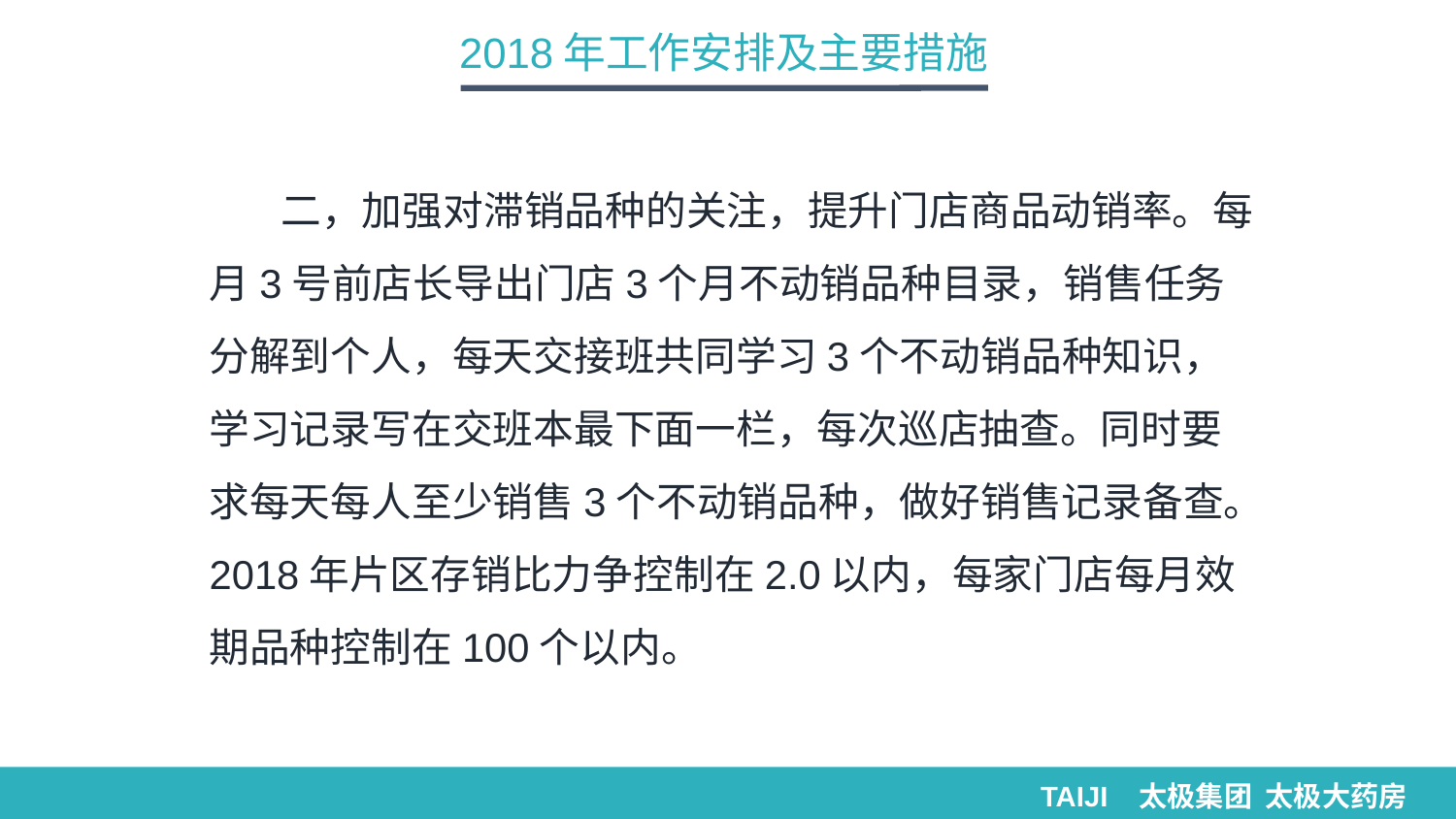

2018年工作安排及主要措施
二，加强对滞销品种的关注，提升门店商品动销率。每月3号前店长导出门店3个月不动销品种目录，销售任务分解到个人，每天交接班共同学习3个不动销品种知识，学习记录写在交班本最下面一栏，每次巡店抽查。同时要求每天每人至少销售3个不动销品种，做好销售记录备查。2018年片区存销比力争控制在2.0以内，每家门店每月效期品种控制在100个以内。

TAIJI   太极集团  太极大药房